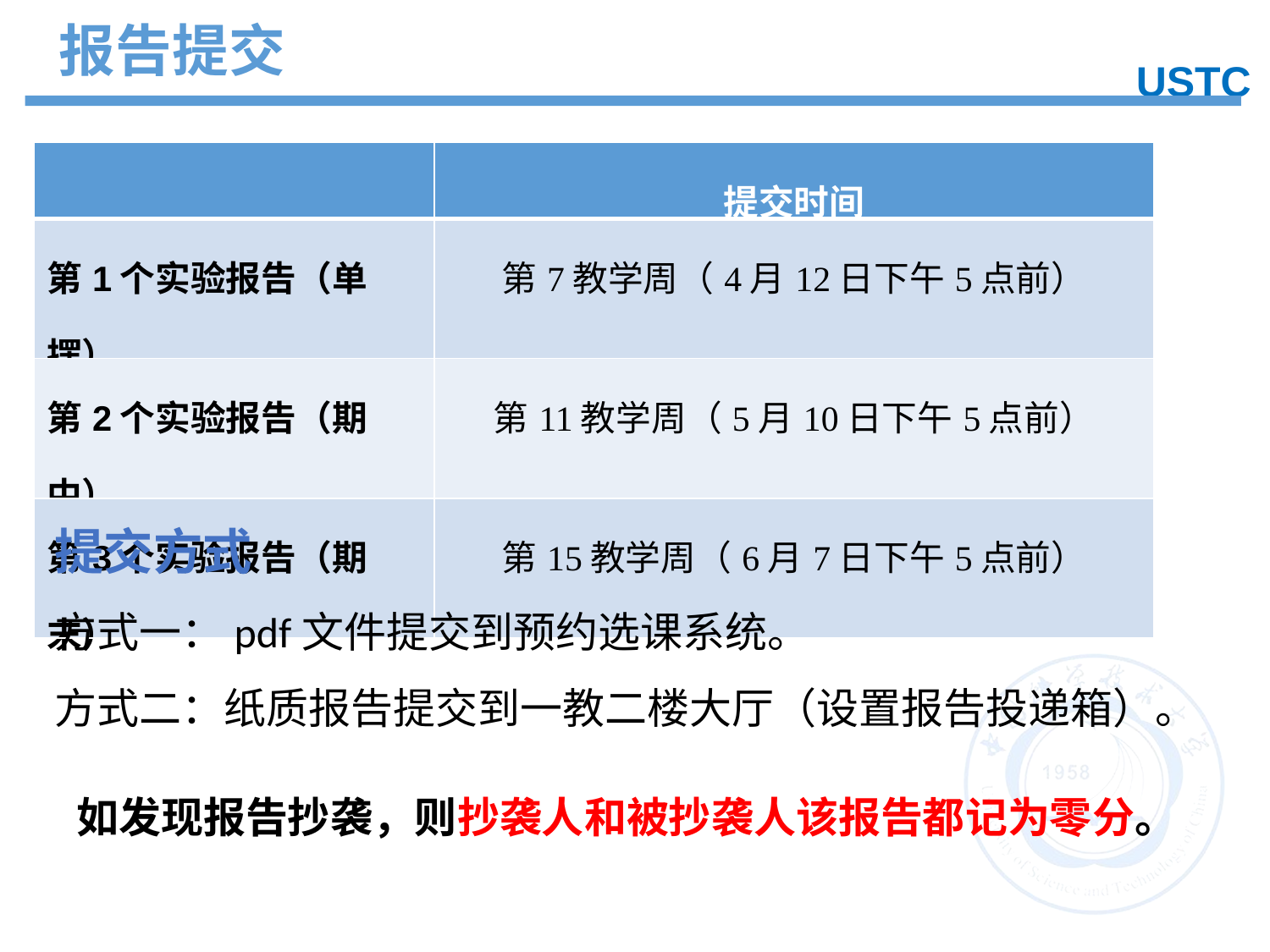

报告提交
USTC

实验目的
|  | 提交时间 |
| --- | --- |
| 第1个实验报告（单摆） | 第7教学周（4月12日下午5点前） |
| 第2个实验报告（期中） | 第11教学周（5月10日下午5点前） |
| 第3个实验报告（期末） | 第15教学周（6月7日下午5点前） |
提交方式
方式一：pdf文件提交到预约选课系统。
方式二：纸质报告提交到一教二楼大厅（设置报告投递箱）。
     如发现报告抄袭，则抄袭人和被抄袭人该报告都记为零分。